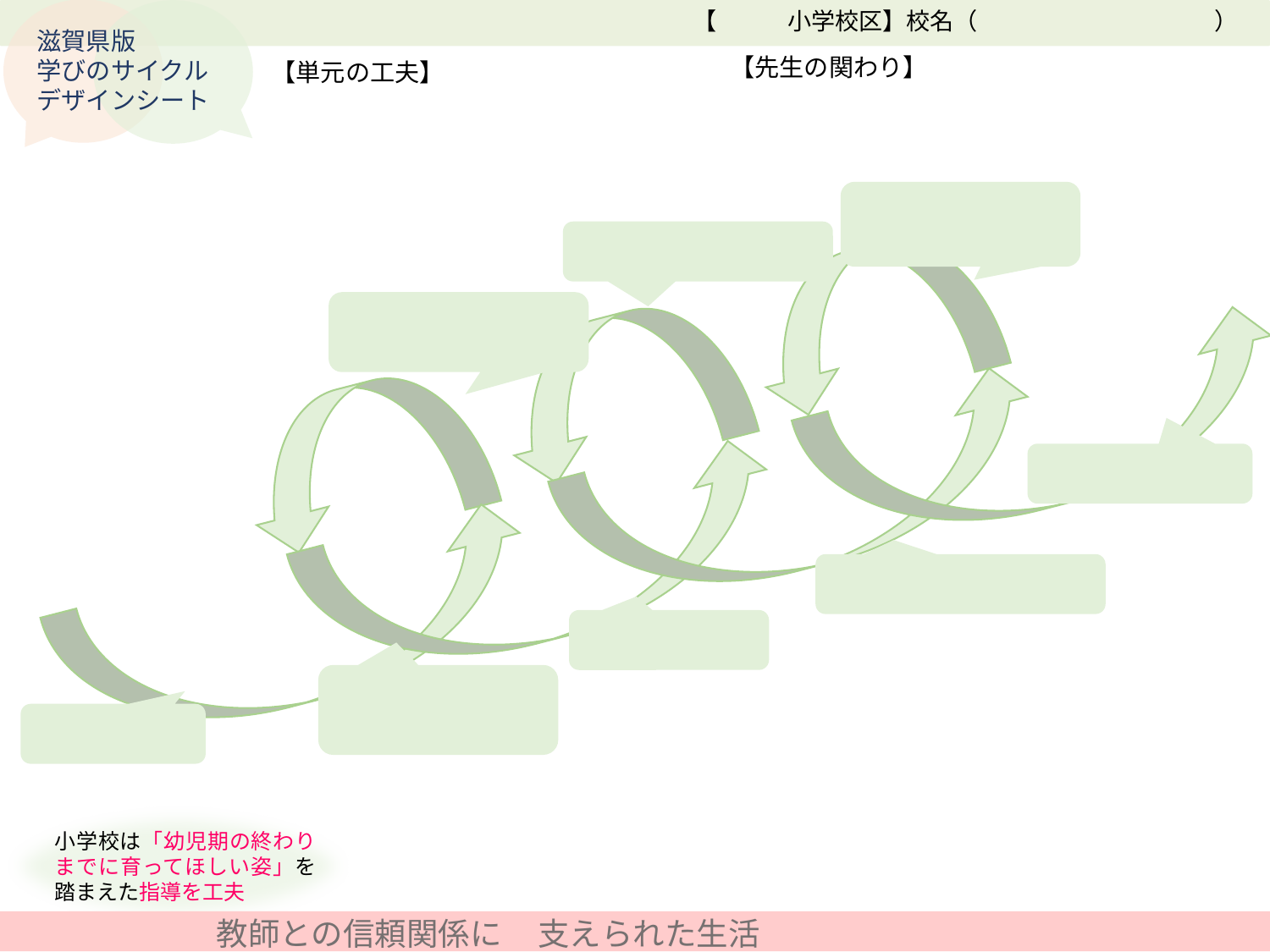

【　　　小学校区】校名（　　　　　　　　　　）

滋賀県版
学びのサイクル
デザインシート
【先生の関わり】
【単元の工夫】

小学校は「幼児期の終わりまでに育ってほしい姿」を踏まえた指導を工夫
                         教師との信頼関係に     支えられた生活